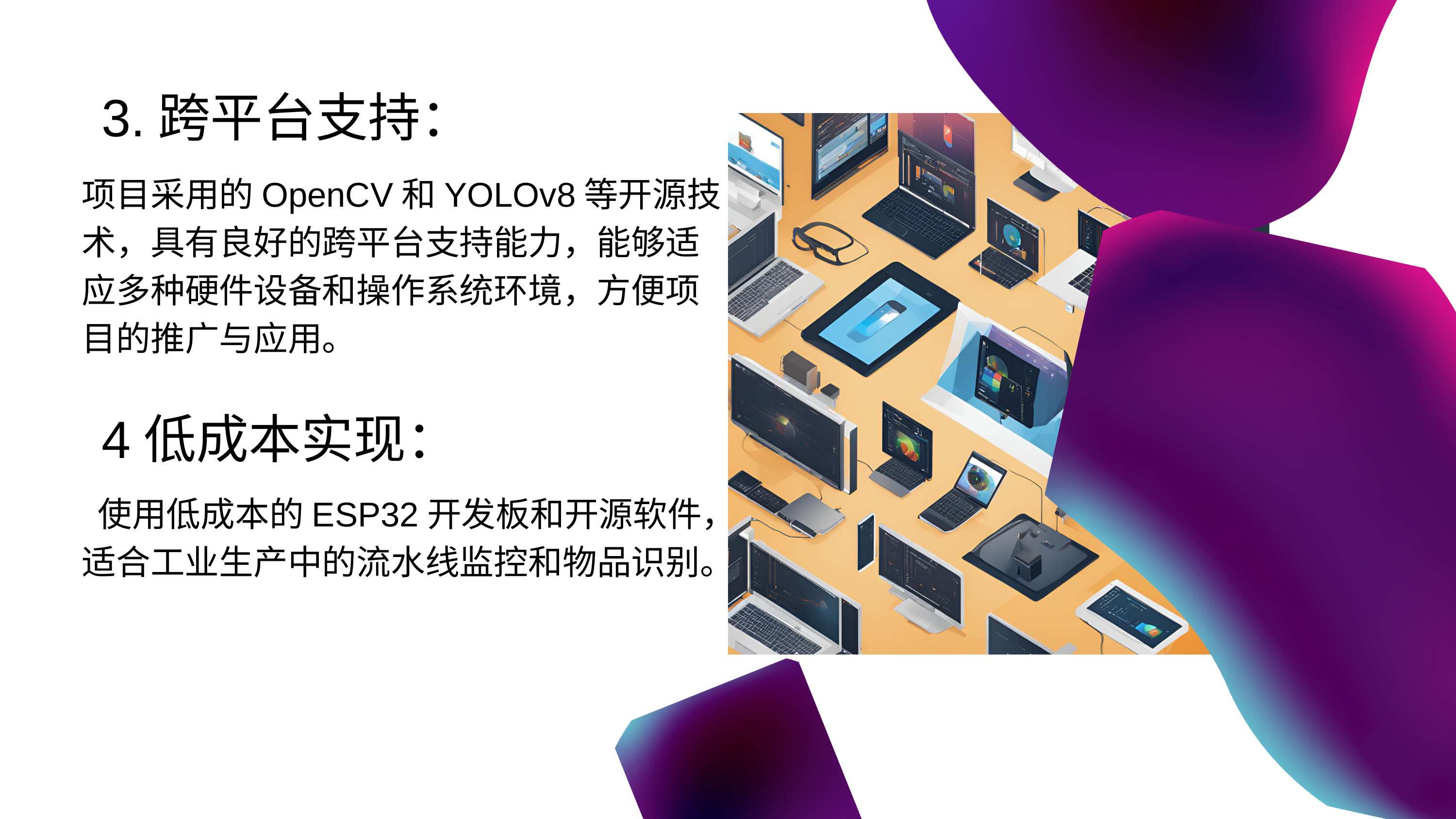

3.跨平台支持：

项目采用的OpenCV和YOLOv8等开源技术，具有良好的跨平台支持能力，能够适应多种硬件设备和操作系统环境，方便项目的推广与应用。

4低成本实现：
 使用低成本的ESP32开发板和开源软件，适合工业生产中的流水线监控和物品识别。